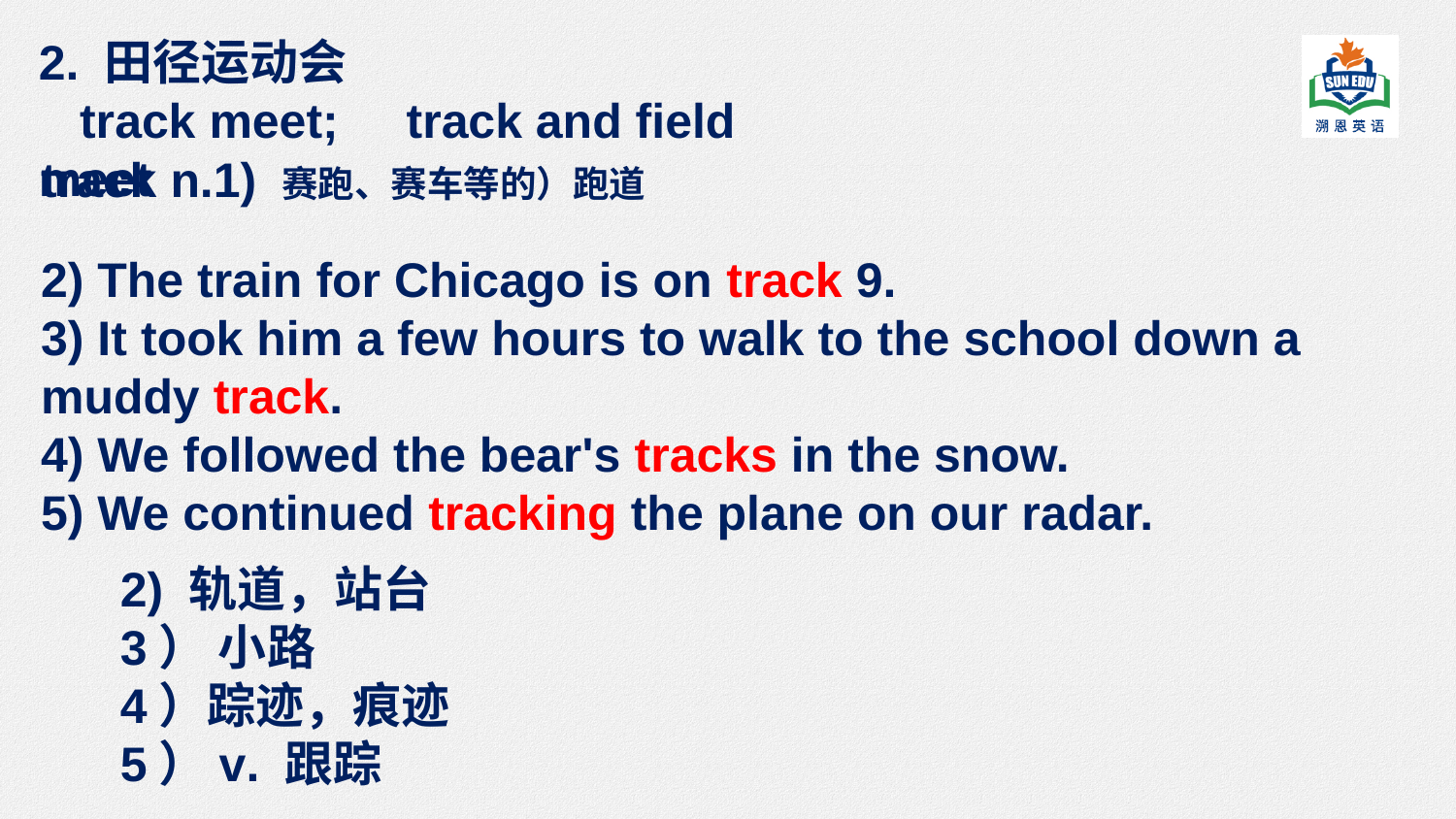

2. 田径运动会
   track meet;     track and field meet
track n.1) 赛跑、赛车等的）跑道
2) The train for Chicago is on track 9.
3) It took him a few hours to walk to the school down a muddy track.
4) We followed the bear's tracks in the snow.
5) We continued tracking the plane on our radar.
2) 轨道，站台
3） 小路
4）踪迹，痕迹
5）v. 跟踪